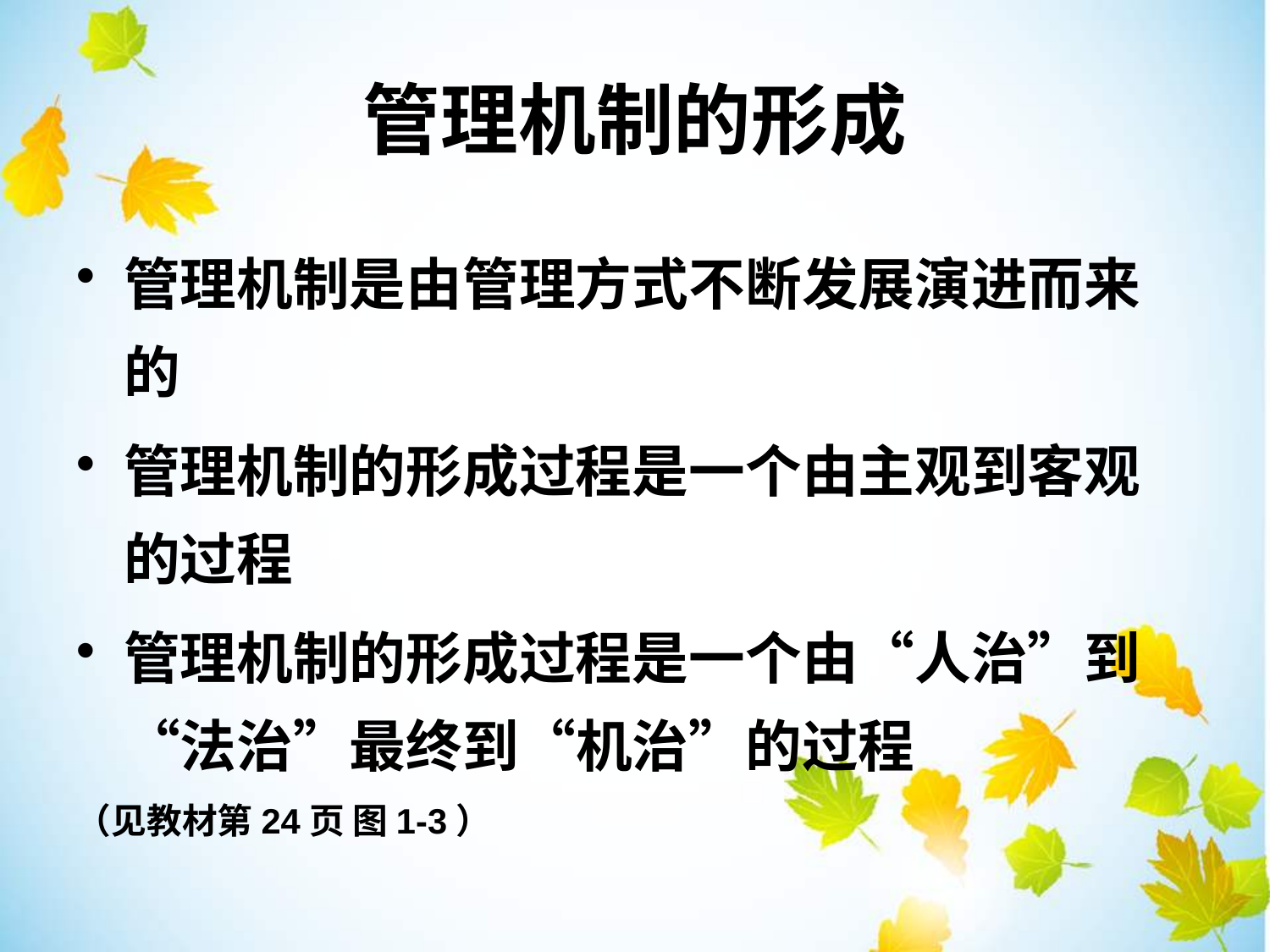

管理机制的形成
管理机制是由管理方式不断发展演进而来的
管理机制的形成过程是一个由主观到客观的过程
管理机制的形成过程是一个由“人治”到“法治”最终到“机治”的过程
（见教材第24页 图1-3）